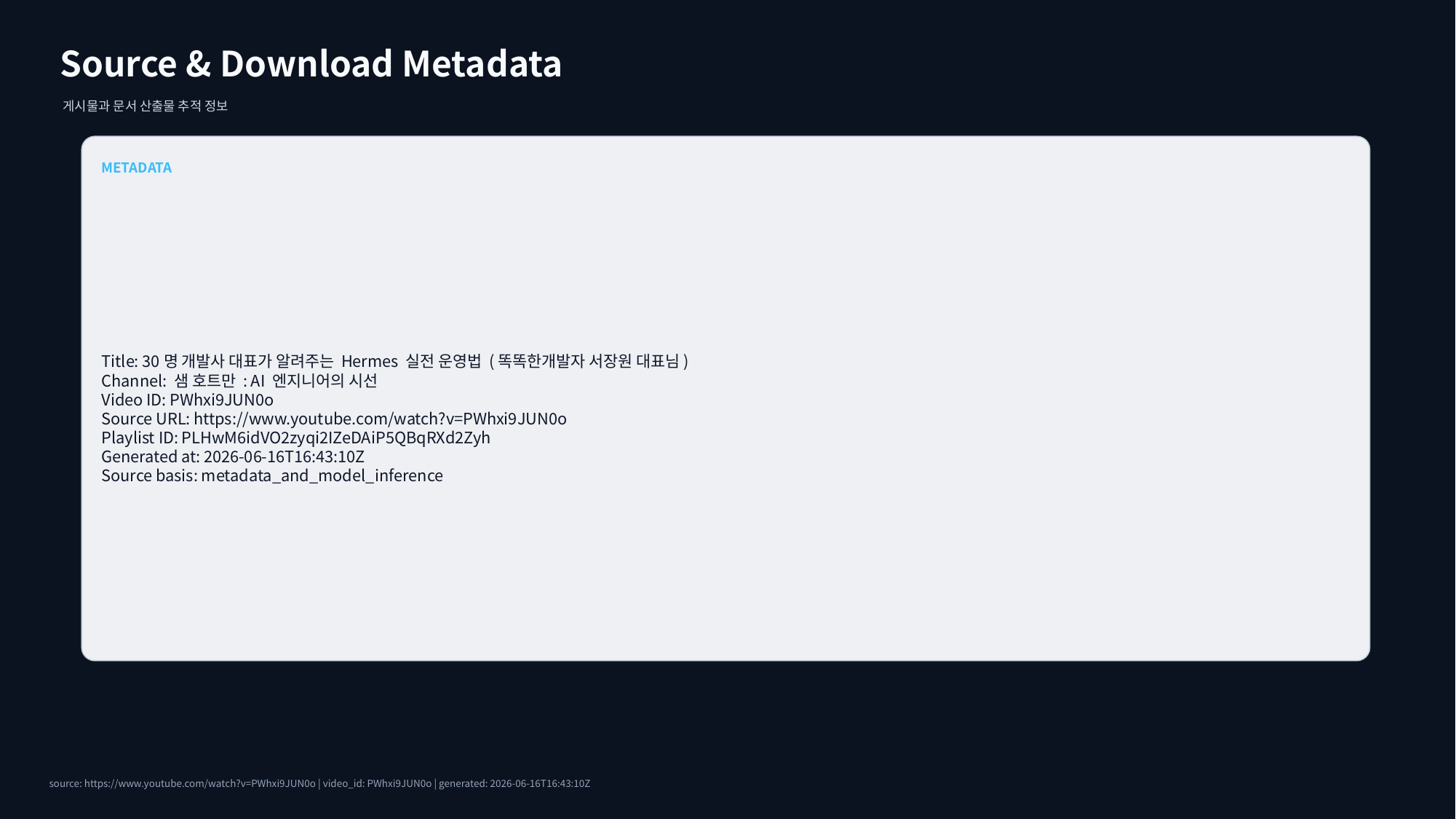

Source & Download Metadata
게시물과 문서 산출물 추적 정보

METADATA
Title: 30명 개발사 대표가 알려주는 Hermes 실전 운영법 (똑똑한개발자 서장원 대표님)
Channel: 샘 호트만 : AI 엔지니어의 시선
Video ID: PWhxi9JUN0o
Source URL: https://www.youtube.com/watch?v=PWhxi9JUN0o
Playlist ID: PLHwM6idVO2zyqi2IZeDAiP5QBqRXd2Zyh
Generated at: 2026-06-16T16:43:10Z
Source basis: metadata_and_model_inference
source: https://www.youtube.com/watch?v=PWhxi9JUN0o | video_id: PWhxi9JUN0o | generated: 2026-06-16T16:43:10Z